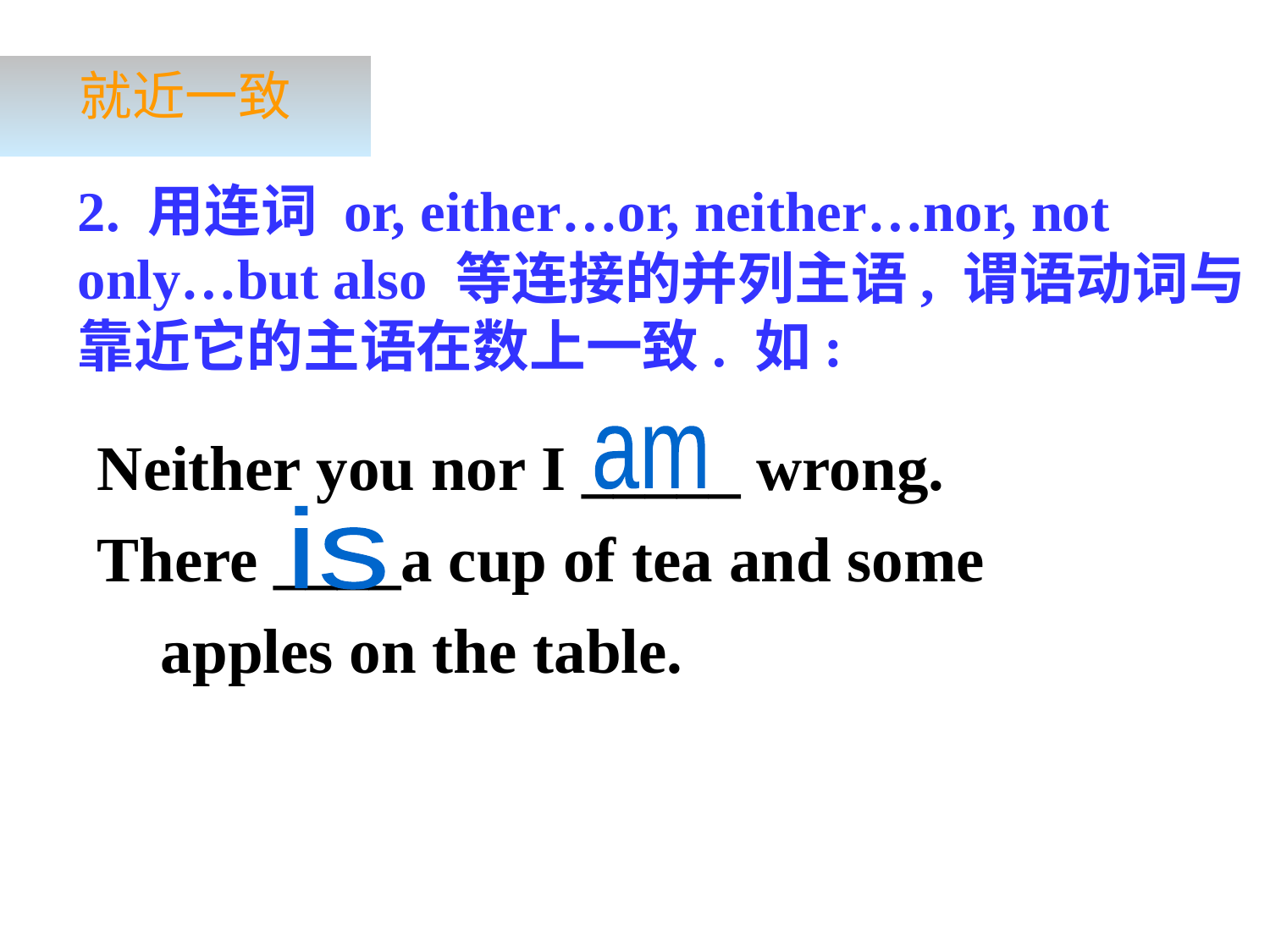

就近一致
2. 用连词 or, either…or, neither…nor, not only…but also 等连接的并列主语, 谓语动词与靠近它的主语在数上一致. 如:

Neither you nor I _____ wrong.
There ____a cup of tea and some apples on the table.
am
is